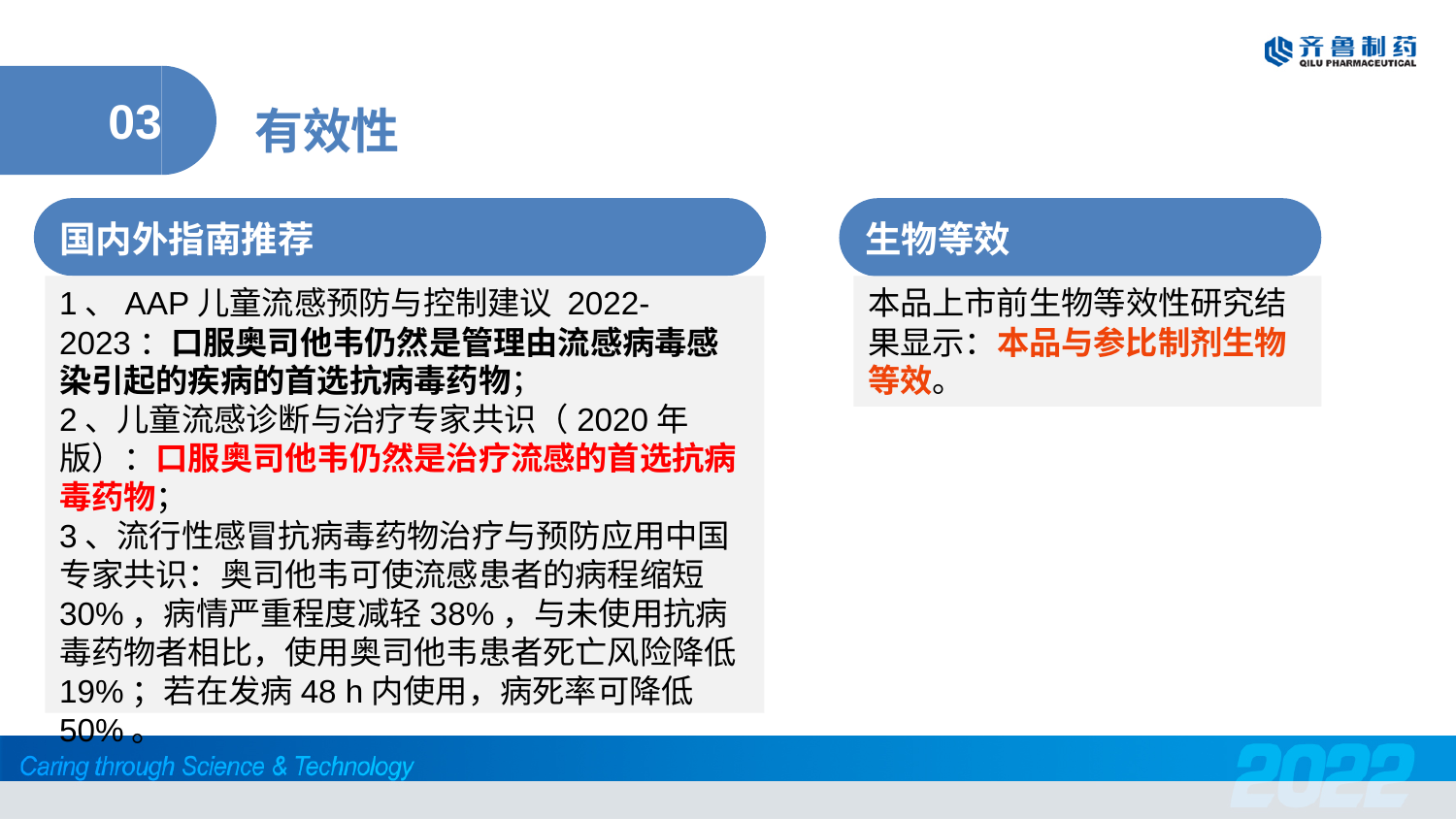

有效性
03
国内外指南推荐
生物等效
1、AAP儿童流感预防与控制建议 2022-2023：口服奥司他韦仍然是管理由流感病毒感染引起的疾病的首选抗病毒药物；
2、儿童流感诊断与治疗专家共识（2020年版）：口服奥司他韦仍然是治疗流感的首选抗病毒药物；
3、流行性感冒抗病毒药物治疗与预防应用中国专家共识：奥司他韦可使流感患者的病程缩短30%，病情严重程度减轻38%，与未使用抗病毒药物者相比，使用奥司他韦患者死亡风险降低19%；若在发病48 h内使用，病死率可降低50%。

本品上市前生物等效性研究结果显示：本品与参比制剂生物等效。